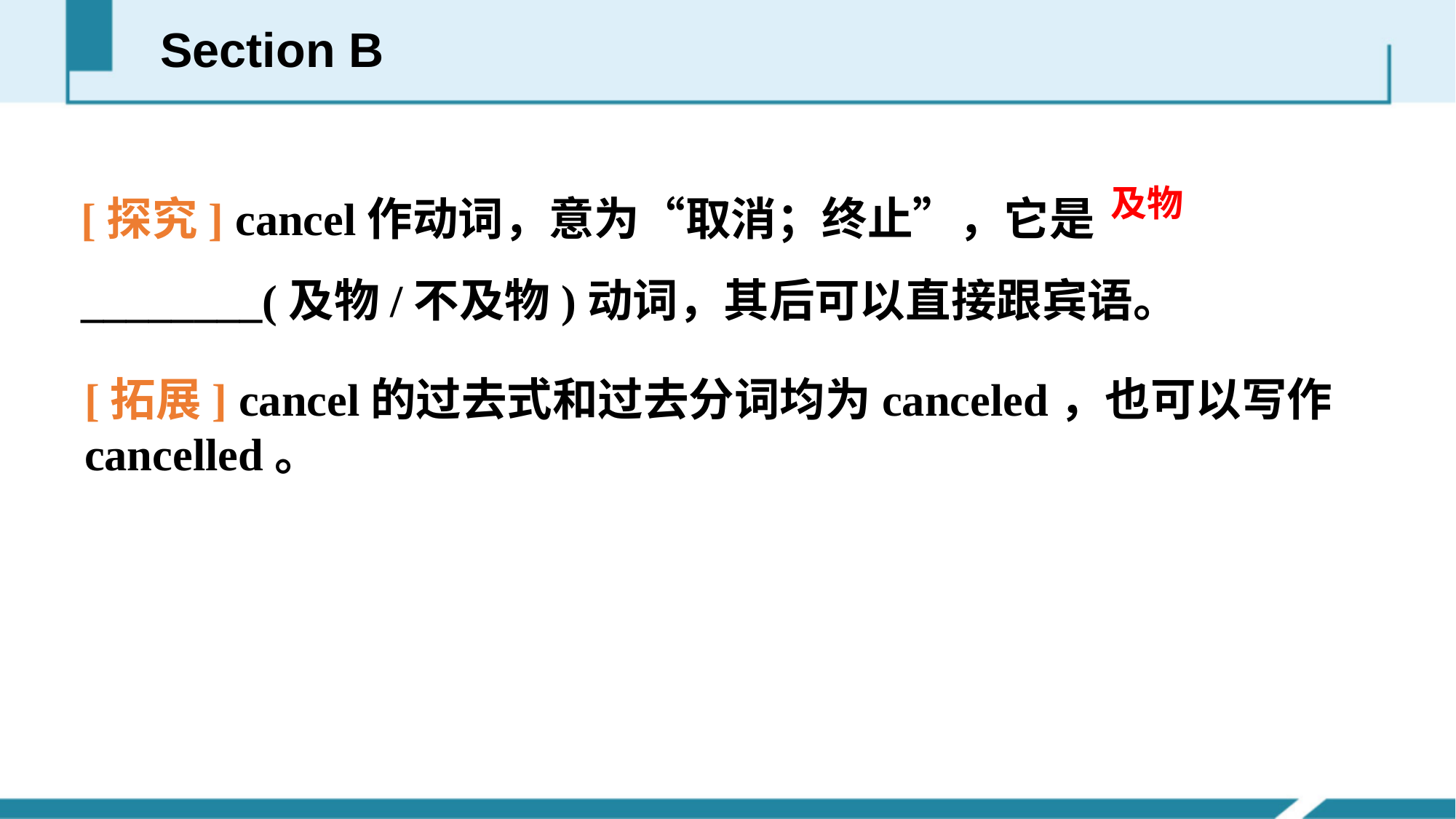

Section B
[探究] cancel作动词，意为“取消；终止”，它是________(及物/不及物)动词，其后可以直接跟宾语。
及物
[拓展] cancel的过去式和过去分词均为canceled，也可以写作cancelled。